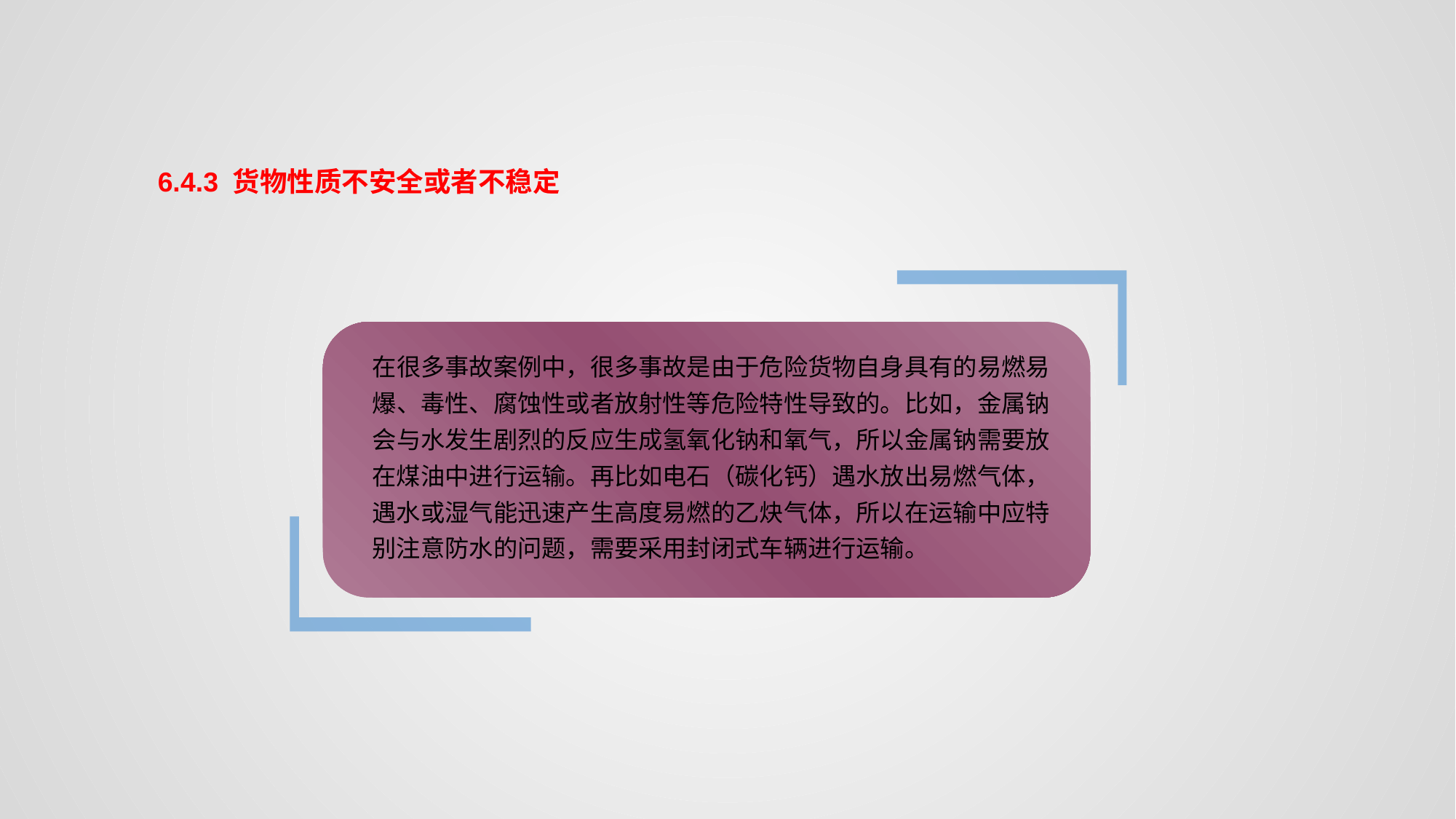

6.4.3 货物性质不安全或者不稳定

在很多事故案例中，很多事故是由于危险货物自身具有的易燃易爆、毒性、腐蚀性或者放射性等危险特性导致的。比如，金属钠会与水发生剧烈的反应生成氢氧化钠和氧气，所以金属钠需要放在煤油中进行运输。再比如电石（碳化钙）遇水放出易燃气体，遇水或湿气能迅速产生高度易燃的乙炔气体，所以在运输中应特别注意防水的问题，需要采用封闭式车辆进行运输。